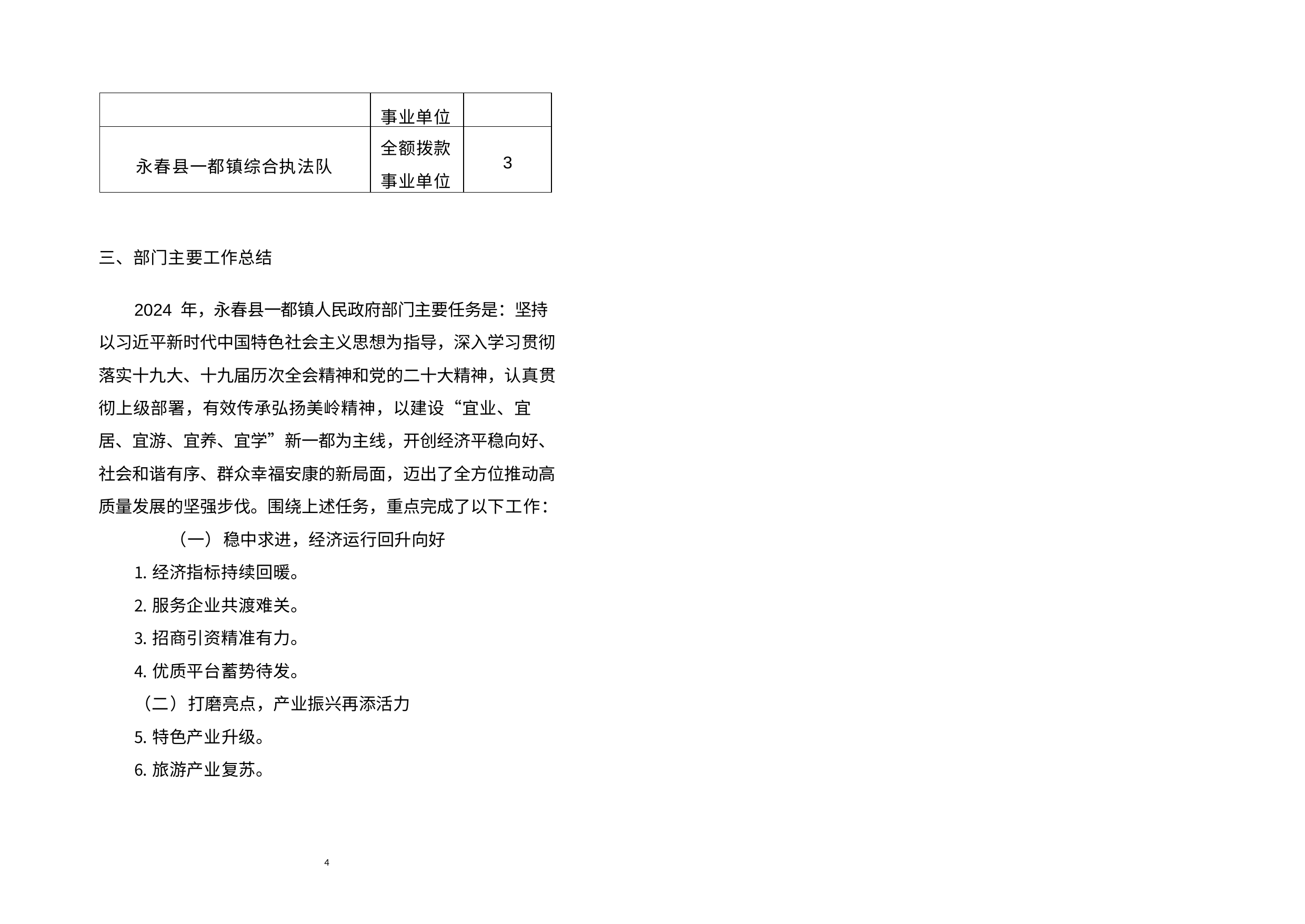

|  | 事业单位 |  |
| --- | --- | --- |
| 永春县一都镇综合执法队 | 全额拨款事业单位 | 3 |
三、部门主要工作总结
2024 年，永春县一都镇人民政府部门主要任务是：坚持以习近平新时代中国特色社会主义思想为指导，深入学习贯彻落实十九大、十九届历次全会精神和党的二十大精神，认真贯彻上级部署，有效传承弘扬美岭精神，以建设“宜业、宜居、宜游、宜养、宜学”新一都为主线，开创经济平稳向好、社会和谐有序、群众幸福安康的新局面，迈出了全方位推动高质量发展的坚强步伐。围绕上述任务，重点完成了以下工作：
（一）稳中求进，经济运行回升向好
经济指标持续回暖。
服务企业共渡难关。
招商引资精准有力。
优质平台蓄势待发。
（二）打磨亮点，产业振兴再添活力
特色产业升级。
旅游产业复苏。
4